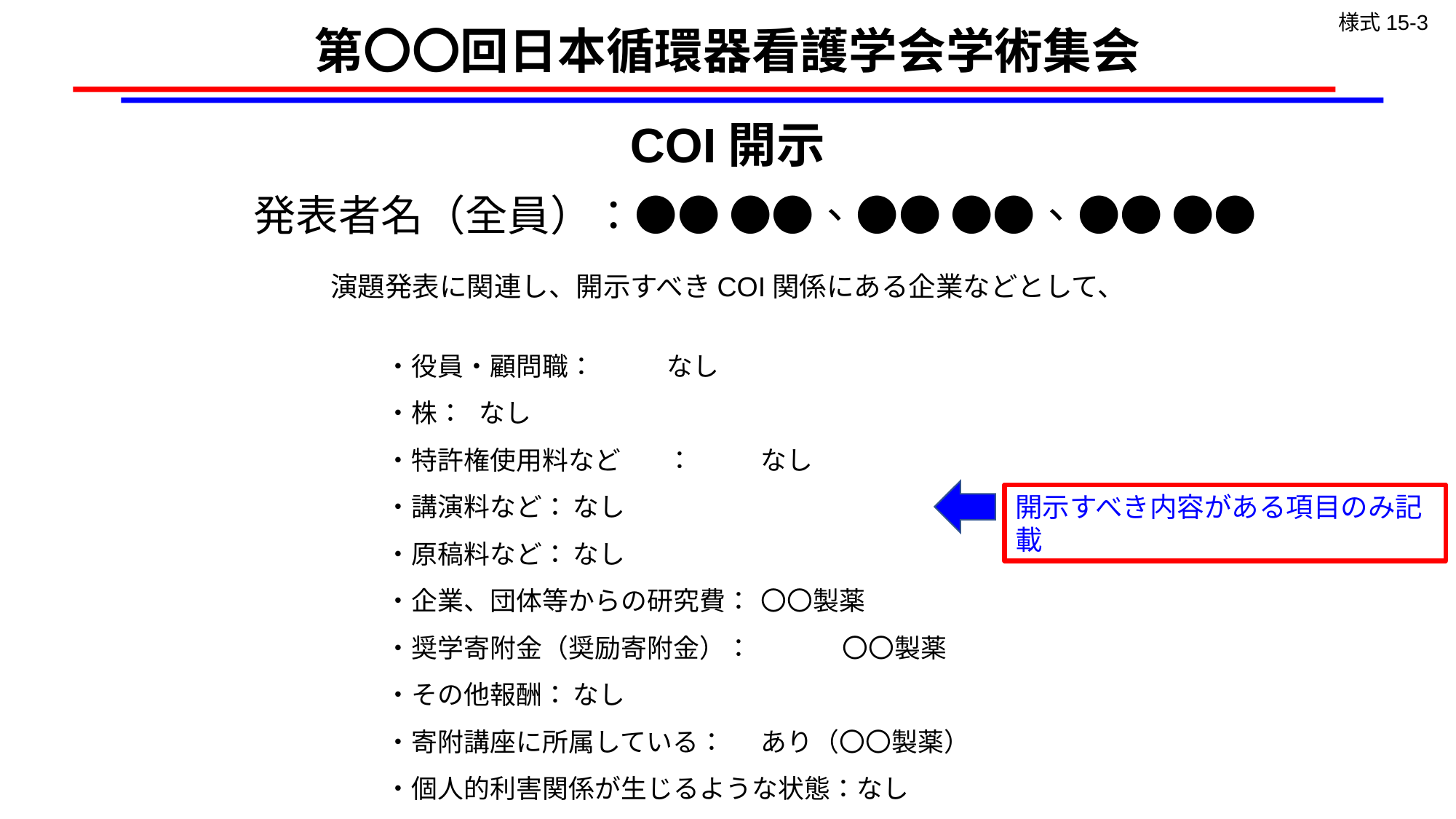

様式15-3
第〇〇回日本循環器看護学会学術集会

COI開示
　　　　　発表者名（全員）：●● ●●、●● ●●、●● ●●
演題発表に関連し、開示すべきCOI関係にある企業などとして、
# ・役員・顧問職：			なし ・株：				なし ・特許権使用料など	：		なし ・講演料など：			なし ・原稿料など：			なし ・企業、団体等からの研究費：	〇〇製薬 ・奨学寄附金（奨励寄附金）：　　 　 〇〇製薬 ・その他報酬：			なし ・寄附講座に所属している：		あり（〇〇製薬） ・個人的利害関係が生じるような状態：なし

開示すべき内容がある項目のみ記載